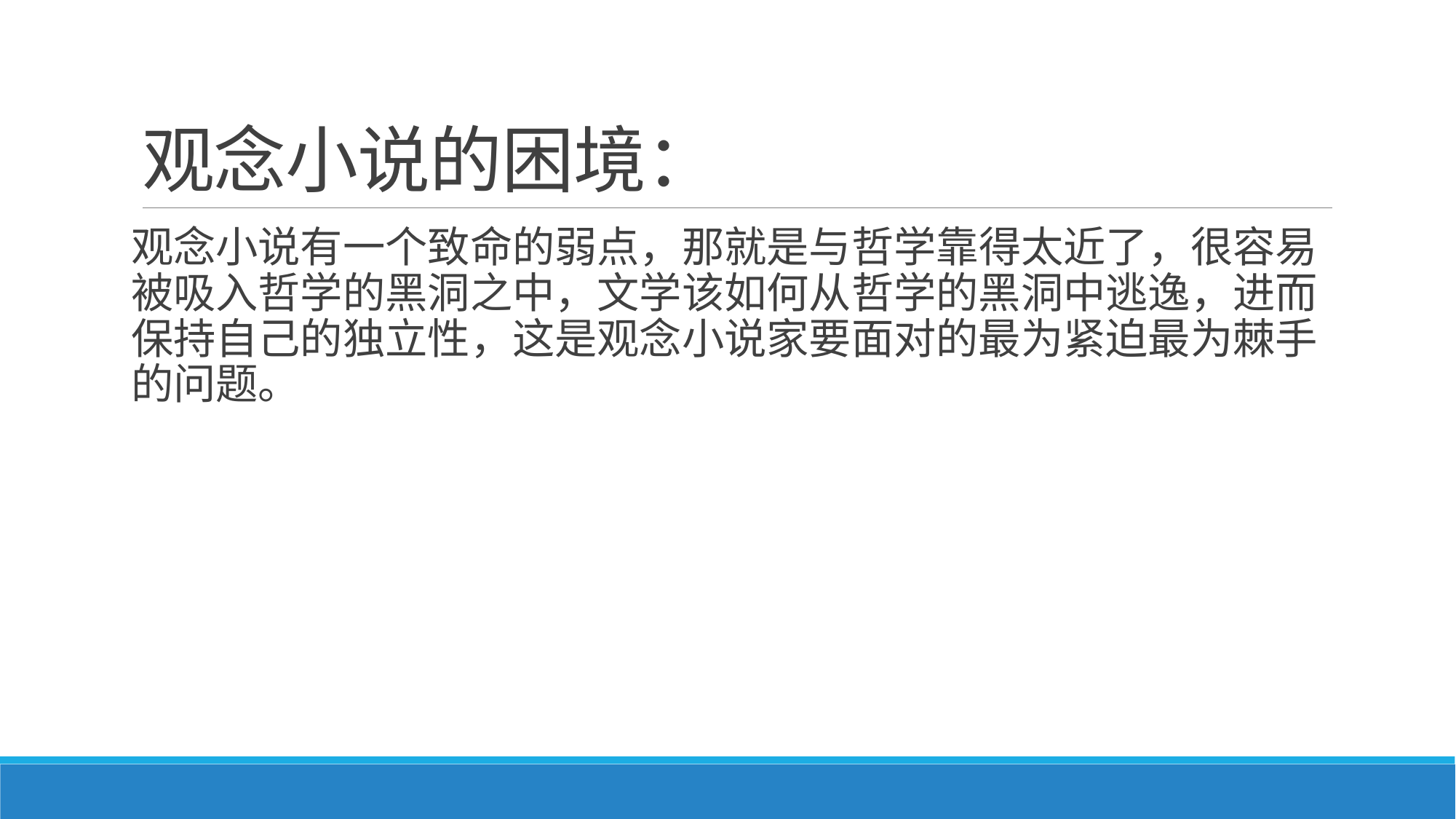

# 观念小说的困境：
观念小说有一个致命的弱点，那就是与哲学靠得太近了，很容易被吸入哲学的黑洞之中，文学该如何从哲学的黑洞中逃逸，进而保持自己的独立性，这是观念小说家要面对的最为紧迫最为棘手的问题。